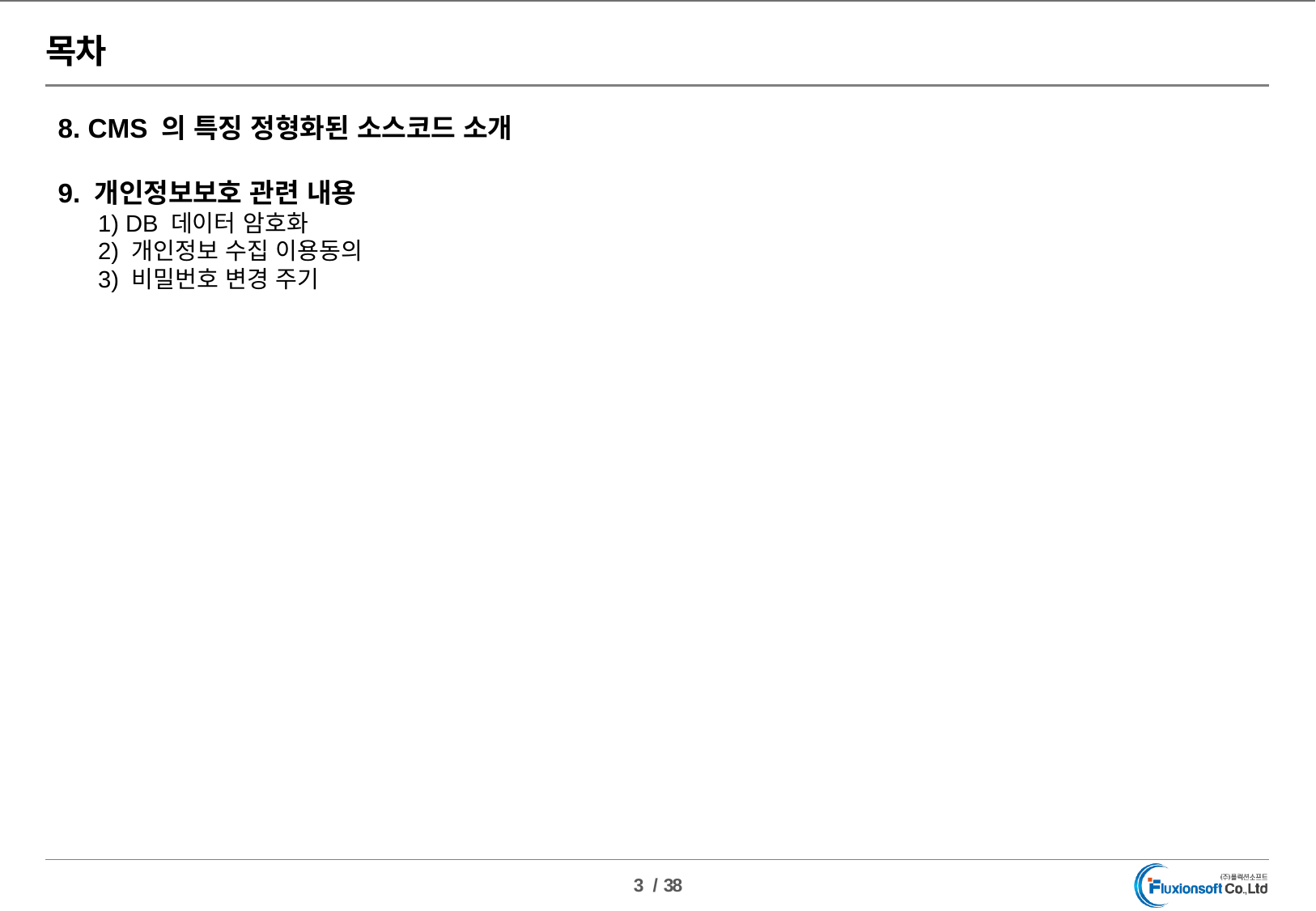

목차
8. CMS 의 특징 정형화된 소스코드 소개

9. 개인정보보호 관련 내용
      1) DB 데이터 암호화
      2) 개인정보 수집 이용동의
      3) 비밀번호 변경 주기